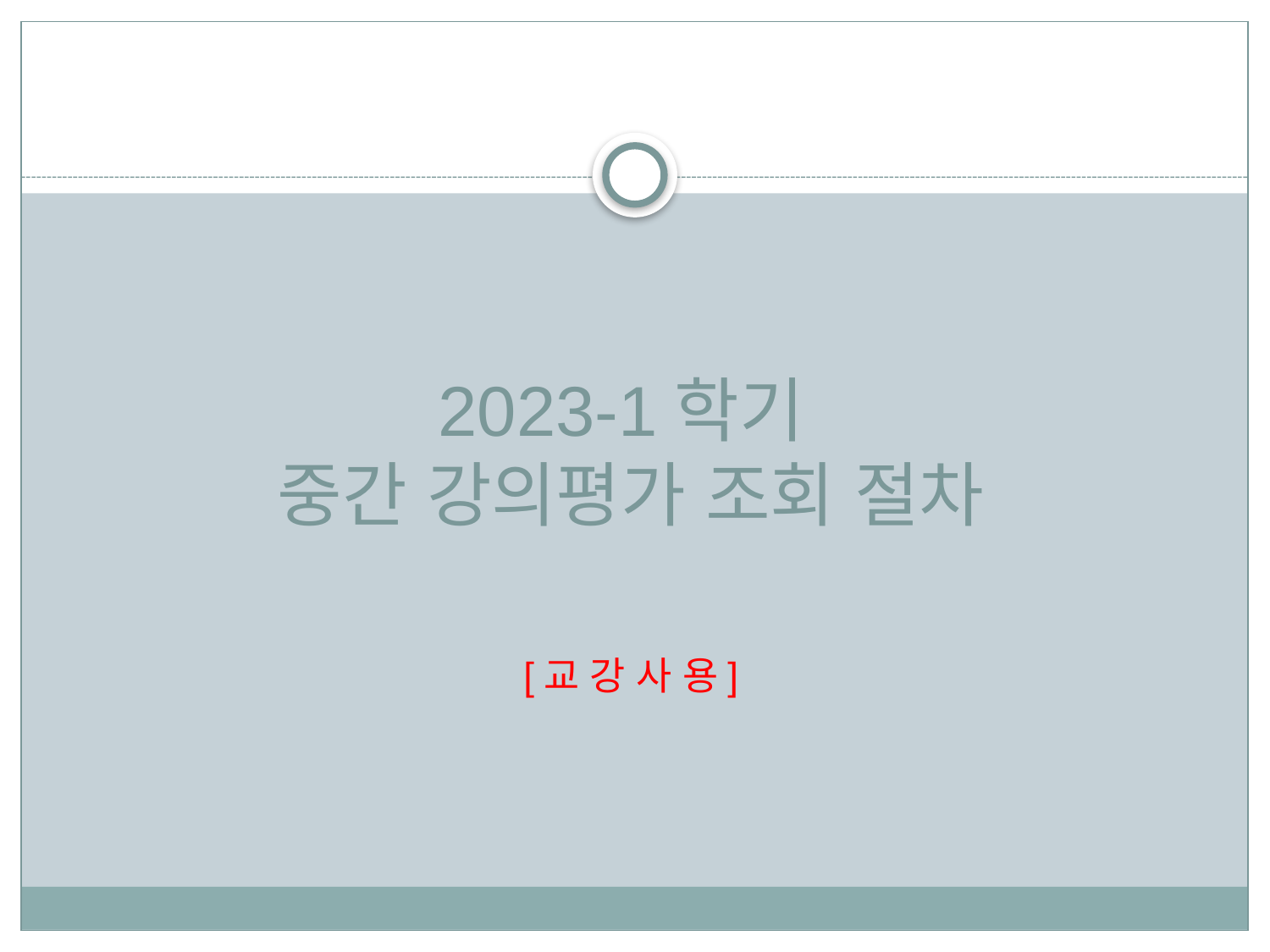

2023-1학기
중간 강의평가 조회 절차
[교 강 사 용]